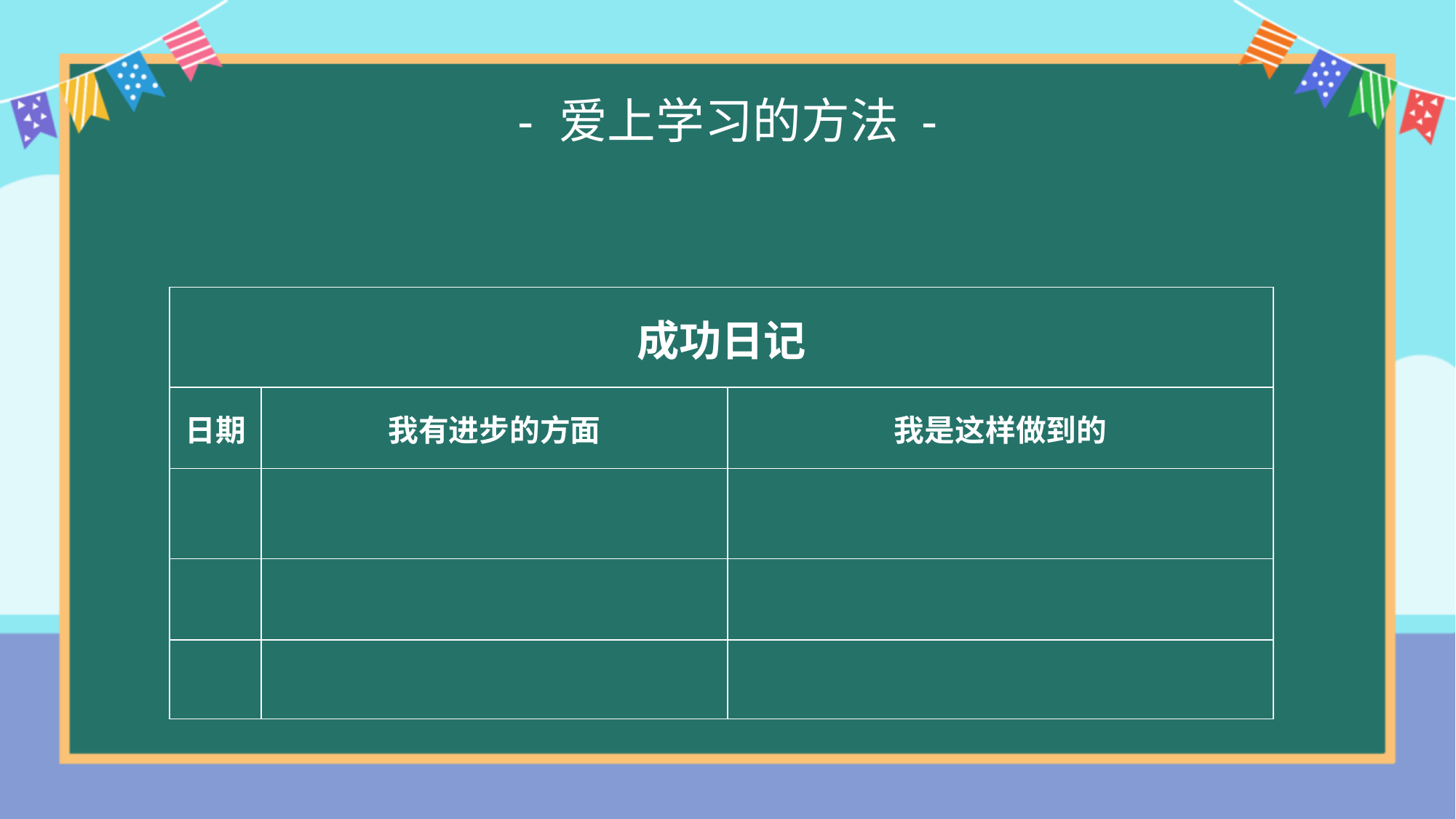

- 爱上学习的方法 -
| 成功日记 |  |  |
| --- | --- | --- |
| 日期 | 我有进步的方面 | 我是这样做到的 |
|  |  |  |
|  |  |  |
|  |  |  |